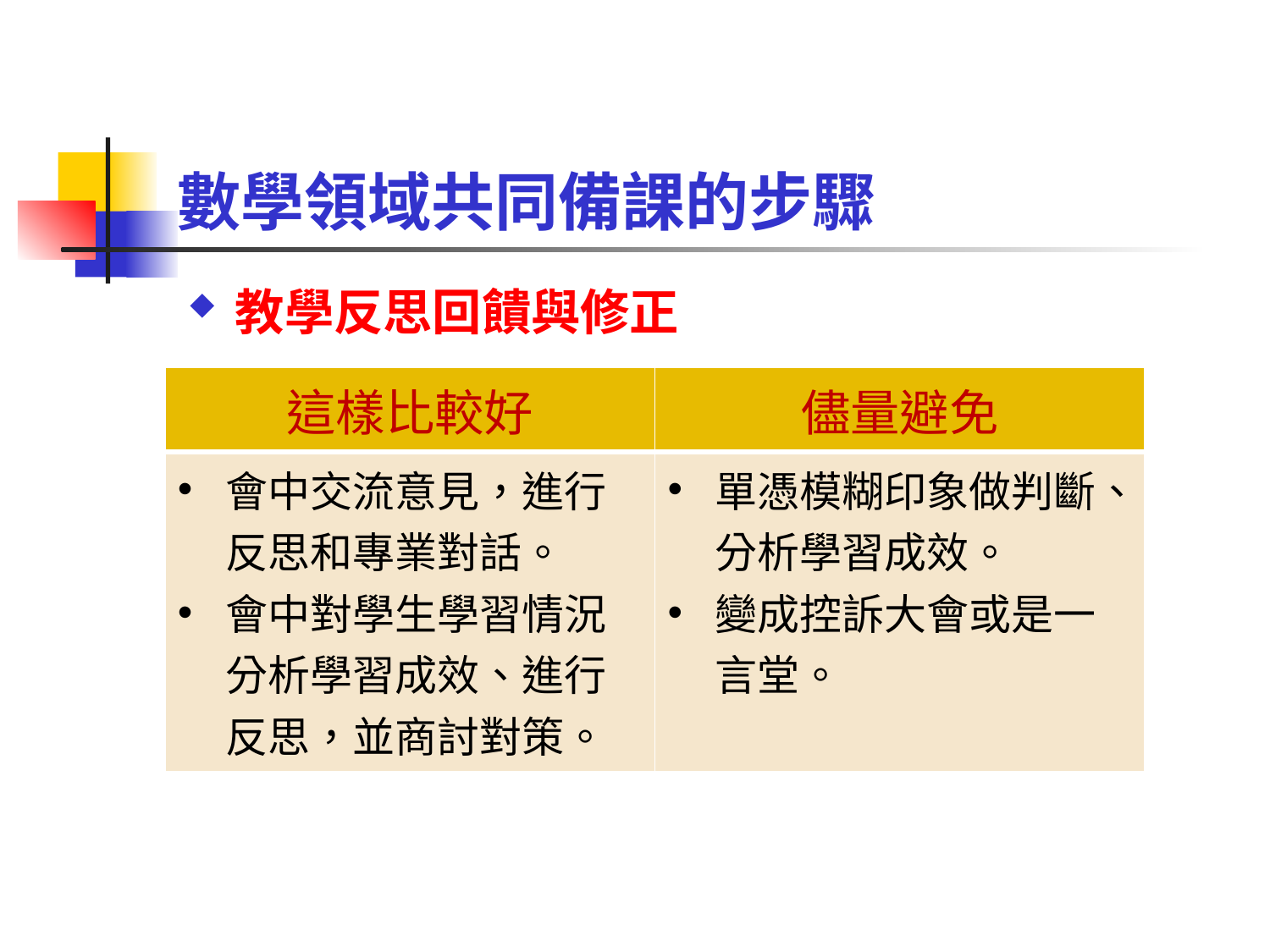

# 數學領域共同備課的步驟
教學反思回饋與修正

| 這樣比較好 | 儘量避免 |
| --- | --- |
| 會中交流意見，進行反思和專業對話。 會中對學生學習情況分析學習成效、進行反思，並商討對策。 | 單憑模糊印象做判斷、分析學習成效。 變成控訴大會或是一言堂。 |